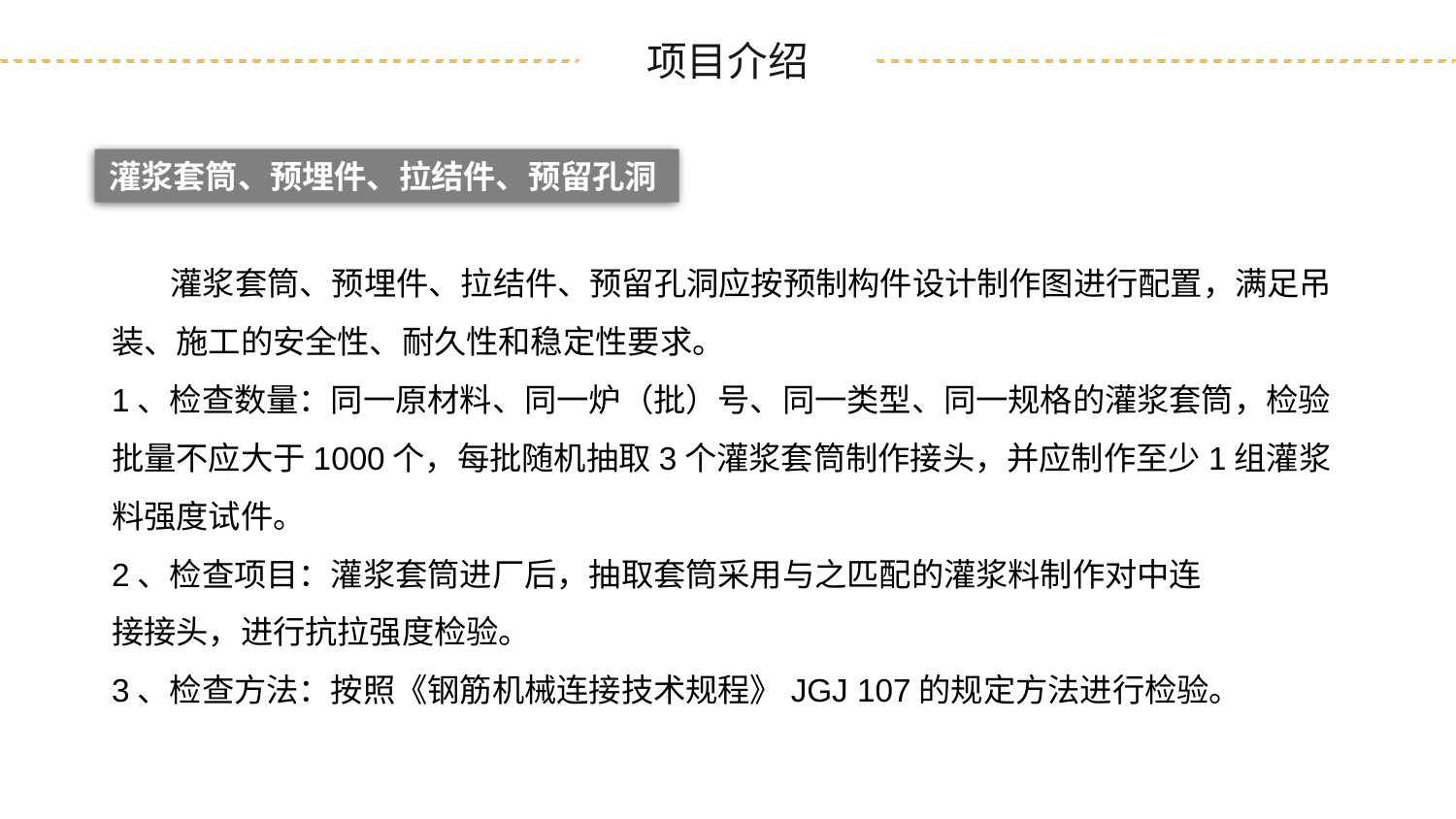

灌浆套筒、预埋件、拉结件、预留孔洞
       灌浆套筒、预埋件、拉结件、预留孔洞应按预制构件设计制作图进行配置，满足吊装、施工的安全性、耐久性和稳定性要求。
1、检查数量：同一原材料、同一炉（批）号、同一类型、同一规格的灌浆套筒，检验批量不应大于1000个，每批随机抽取3个灌浆套筒制作接头，并应制作至少1组灌浆料强度试件。
2、检查项目：灌浆套筒进厂后，抽取套筒采用与之匹配的灌浆料制作对中连
接接头，进行抗拉强度检验。
3、检查方法：按照《钢筋机械连接技术规程》JGJ 107的规定方法进行检验。